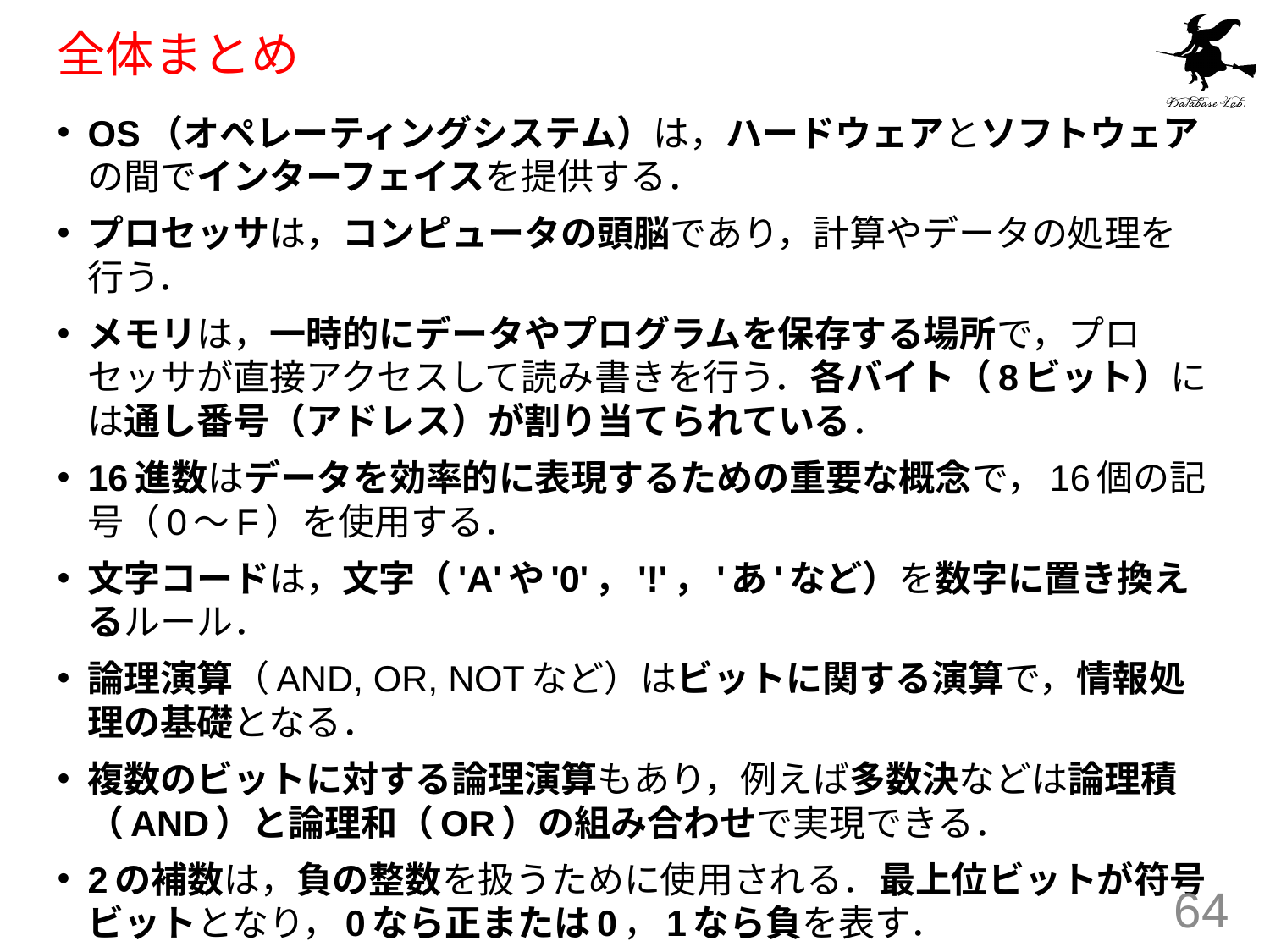

# 全体まとめ
OS（オペレーティングシステム）は，ハードウェアとソフトウェアの間でインターフェイスを提供する．
プロセッサは，コンピュータの頭脳であり，計算やデータの処理を行う．
メモリは，一時的にデータやプログラムを保存する場所で，プロセッサが直接アクセスして読み書きを行う．各バイト（8ビット）には通し番号（アドレス）が割り当てられている．
16進数はデータを効率的に表現するための重要な概念で，16個の記号（0〜F）を使用する．
文字コードは，文字（'A'や'0'，'!'，'あ'など）を数字に置き換えるルール．
論理演算（AND, OR, NOTなど）はビットに関する演算で，情報処理の基礎となる．
複数のビットに対する論理演算もあり，例えば多数決などは論理積（AND）と論理和（OR）の組み合わせで実現できる．
2の補数は，負の整数を扱うために使用される．最上位ビットが符号ビットとなり，0なら正または0，1なら負を表す．
64